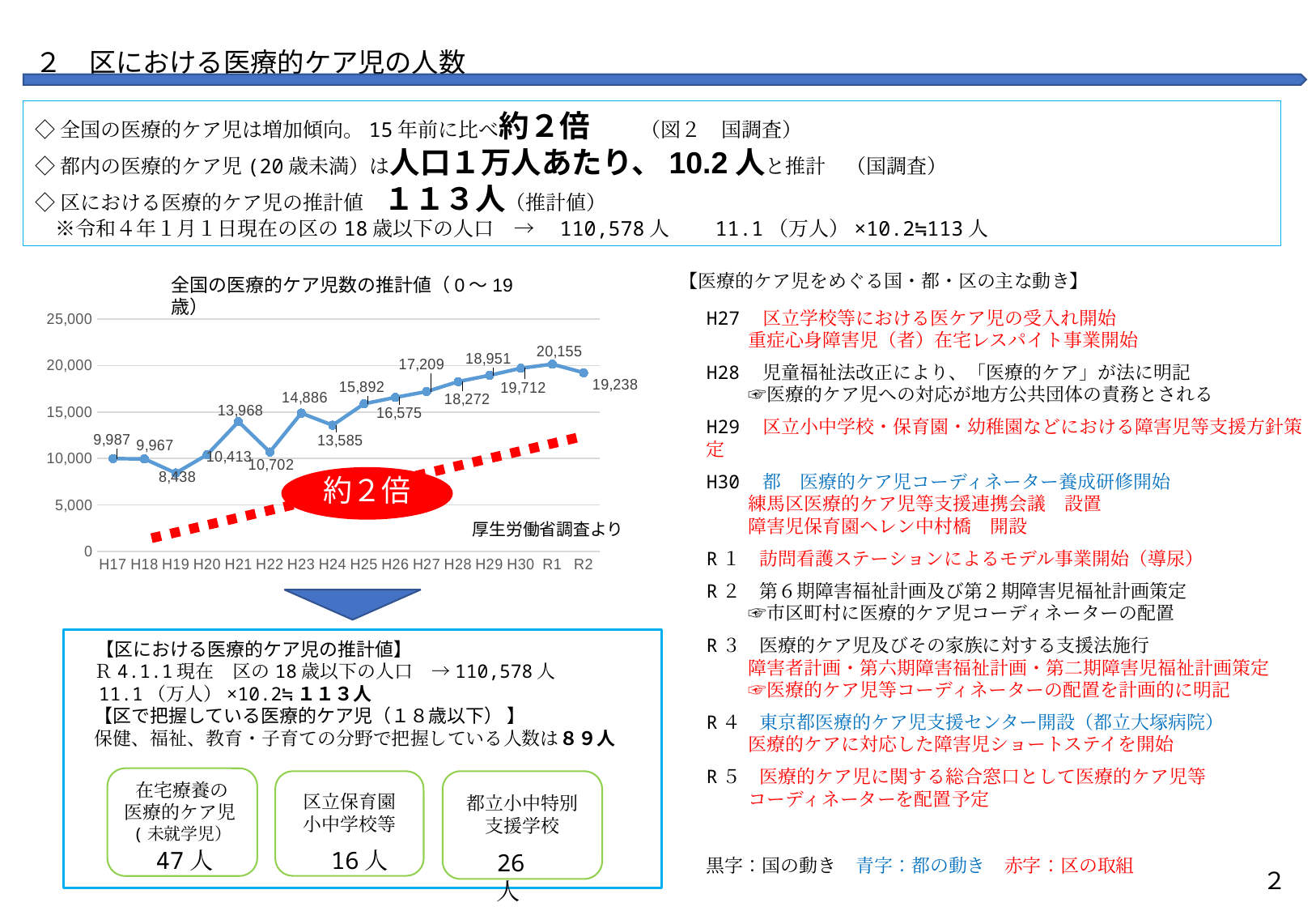

２　区における医療的ケア児の人数

◇全国の医療的ケア児は増加傾向。15年前に比べ約２倍　　（図２　国調査）
◇都内の医療的ケア児(20歳未満）は人口１万人あたり、10.2人と推計　（国調査）
◇区における医療的ケア児の推計値　１１３人（推計値）
　※令和４年１月１日現在の区の18歳以下の人口　→　110,578人　　11.1（万人）×10.2≒113人
【医療的ケア児をめぐる国・都・区の主な動き】
全国の医療的ケア児数の推計値（0～19歳）
H27　区立学校等における医ケア児の受入れ開始
　　 重症心身障害児（者）在宅レスパイト事業開始
H28　児童福祉法改正により、「医療的ケア」が法に明記
　　 ☞医療的ケア児への対応が地方公共団体の責務とされる
H29　区立小中学校・保育園・幼稚園などにおける障害児等支援方針策定
H30　都　医療的ケア児コーディネーター養成研修開始
　　 練馬区医療的ケア児等支援連携会議　設置
　　 障害児保育園ヘレン中村橋　開設
R１　訪問看護ステーションによるモデル事業開始（導尿）
R２　第６期障害福祉計画及び第２期障害児福祉計画策定
　　 ☞市区町村に医療的ケア児コーディネーターの配置
R３　医療的ケア児及びその家族に対する支援法施行
　　 障害者計画・第六期障害福祉計画・第二期障害児福祉計画策定
　　 ☞医療的ケア児等コーディネーターの配置を計画的に明記
R４　東京都医療的ケア児支援センター開設（都立大塚病院）
　　 医療的ケアに対応した障害児ショートステイを開始
R５　医療的ケア児に関する総合窓口として医療的ケア児等
　　 コーディネーターを配置予定

黒字：国の動き　青字：都の動き　赤字：区の取組

### Chart

| Category |  |
|---|---|
| H17 | 9987.0 |
| H18 | 9967.0 |
| H19 | 8438.0 |
| H20 | 10413.0 |
| H21 | 13968.0 |
| H22 | 10702.0 |
| H23 | 14886.0 |
| H24 | 13585.0 |
| H25 | 15892.0 |
| H26 | 16575.0 |
| H27 | 17209.0 |
| H28 | 18272.0 |
| H29 | 18951.0 |
| H30 | 19712.0 |
| R1 | 20155.0 |
| R2 | 19238.0 |
厚生労働省調査より

　【区における医療的ケア児の推計値】
　Ｒ4.1.1現在　区の18歳以下の人口　→110,578人
　11.1（万人）×10.2≒１１３人
　【区で把握している医療的ケア児（１８歳以下） 】
　保健、福祉、教育・子育ての分野で把握している人数は８９人

在宅療養の
医療的ケア児(未就学児）

区立保育園
小中学校等

都立小中特別支援学校

47人
　16人
26人
２